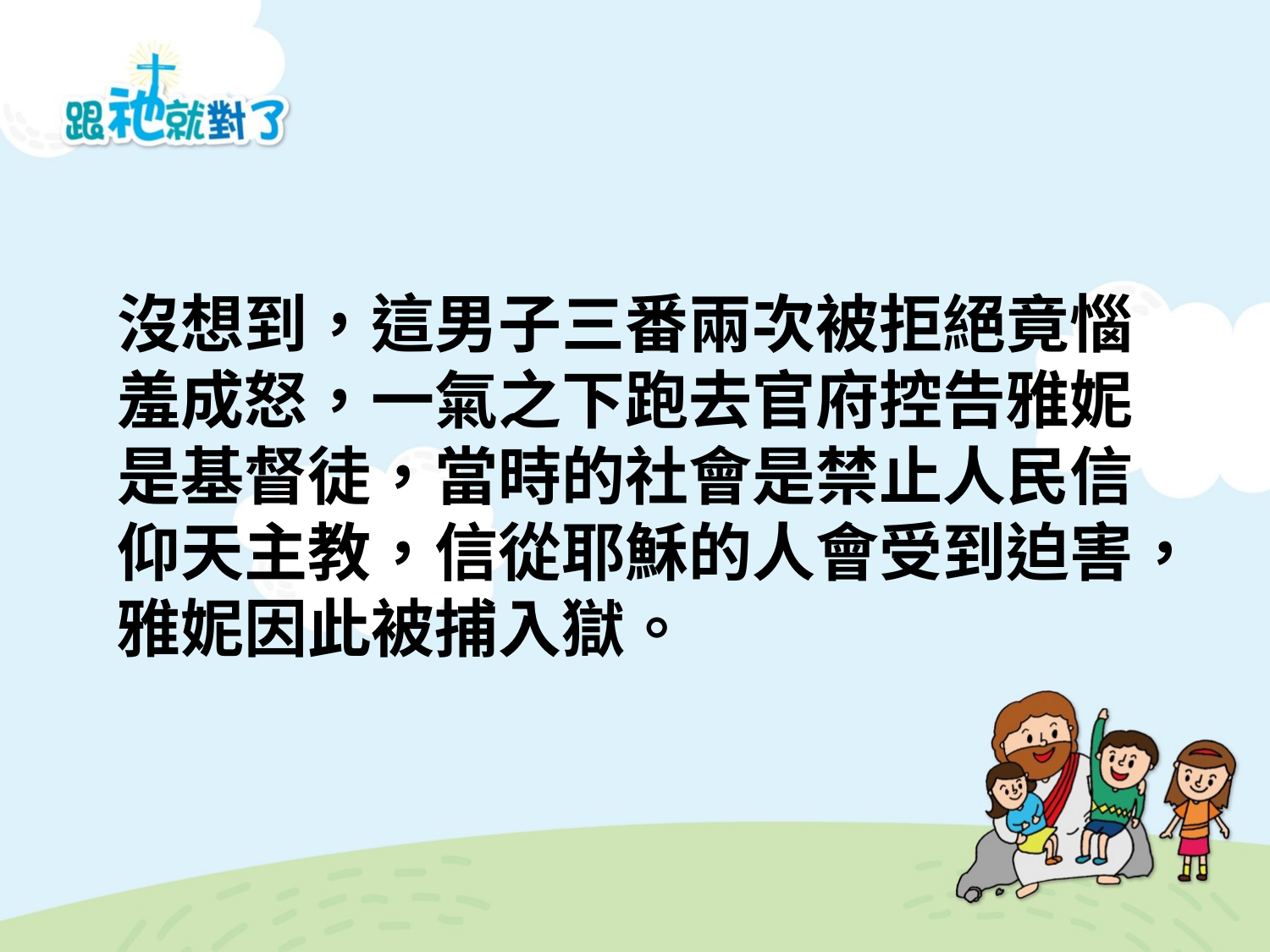

沒想到，這男子三番兩次被拒絕竟惱羞成怒，一氣之下跑去官府控告雅妮是基督徒，當時的社會是禁止人民信仰天主教，信從耶穌的人會受到迫害，雅妮因此被捕入獄。